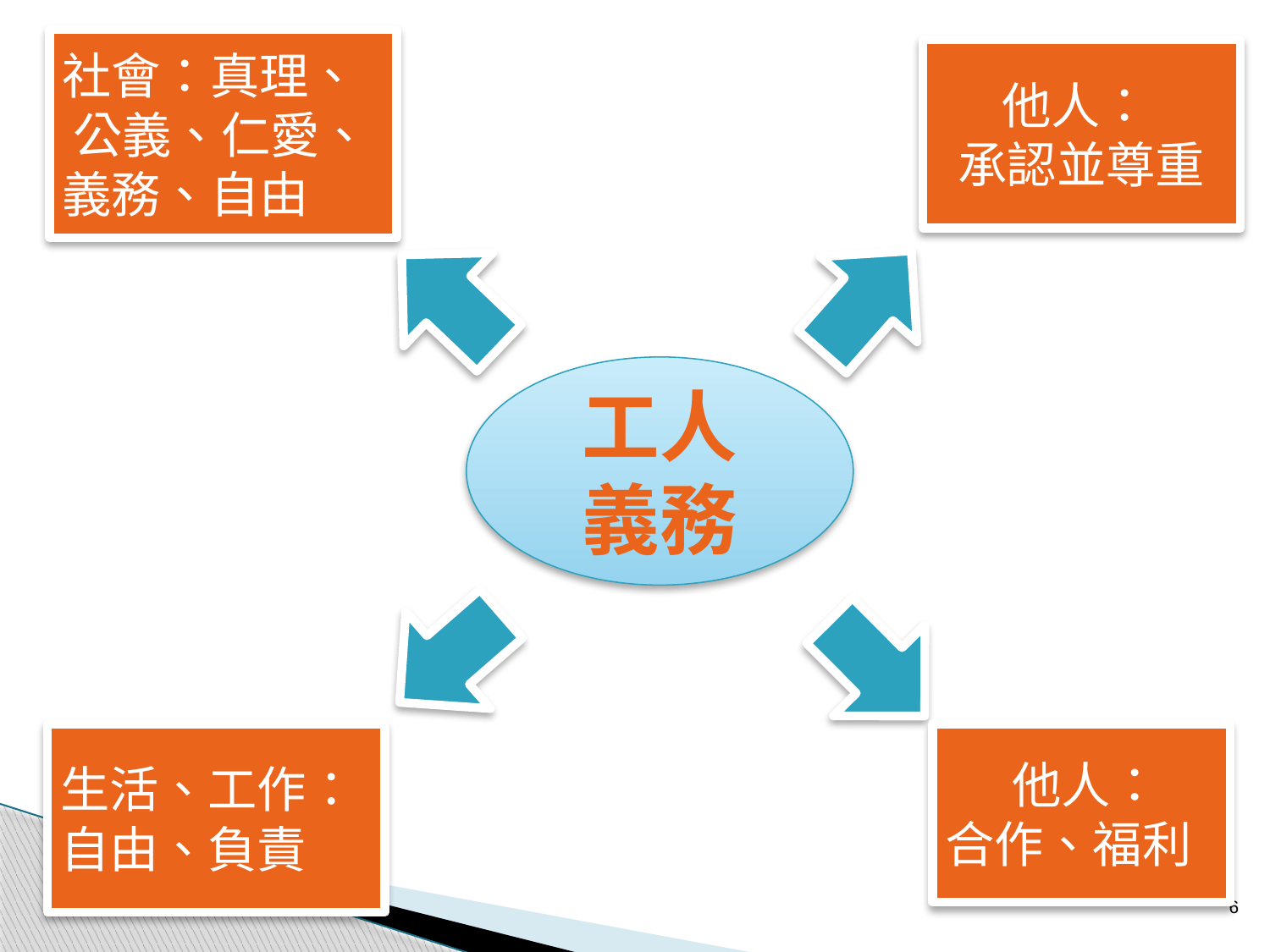

社會：真理、    公義、仁愛、義務、自由
     他人：
承認並尊重

工人
義務

生活、工作：自由、負責
     他人：
合作、福利
6